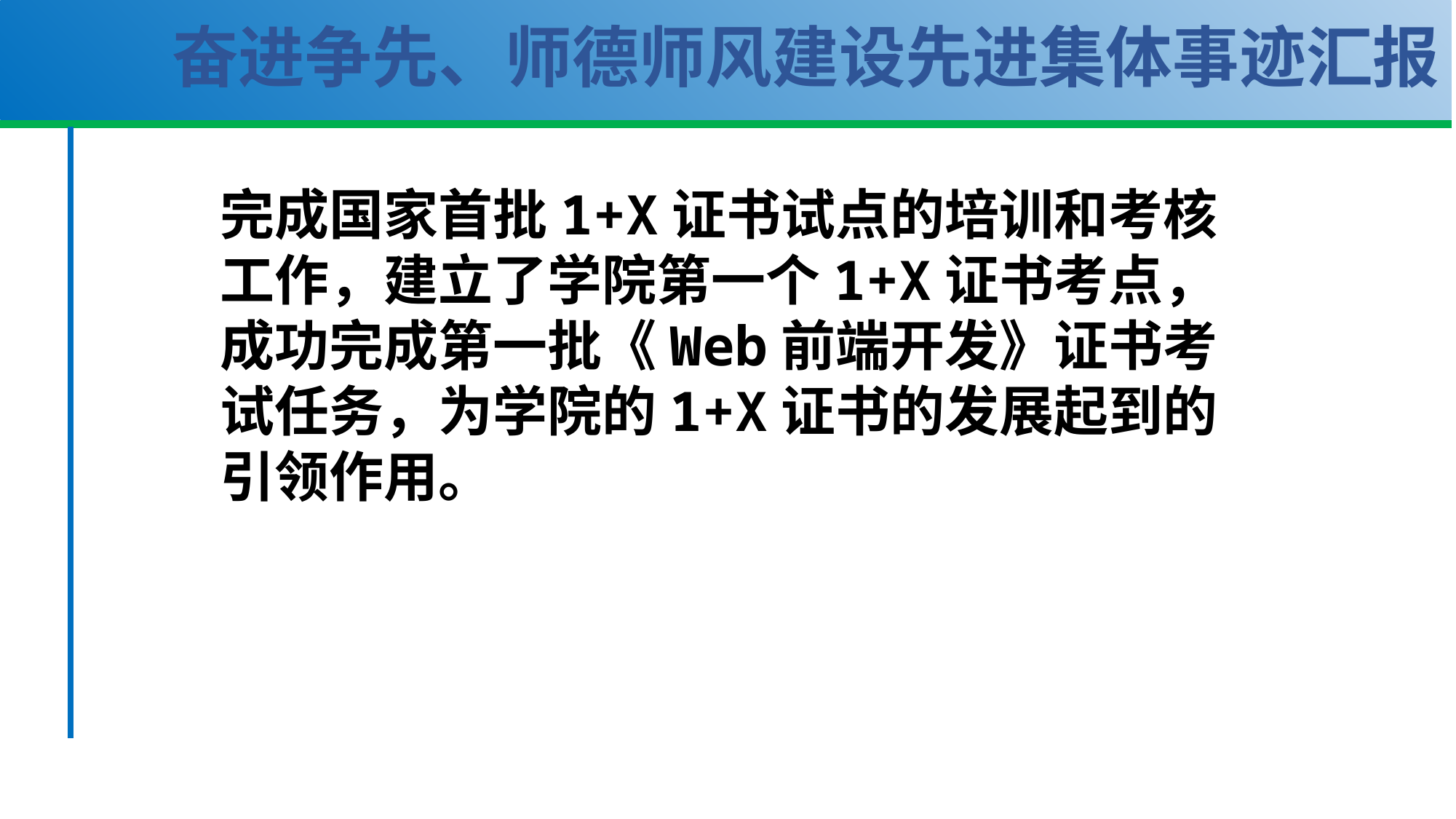

# 奋进争先、师德师风建设先进集体事迹汇报
完成国家首批1+X证书试点的培训和考核工作，建立了学院第一个1+X证书考点，成功完成第一批《Web前端开发》证书考试任务，为学院的1+X证书的发展起到的引领作用。